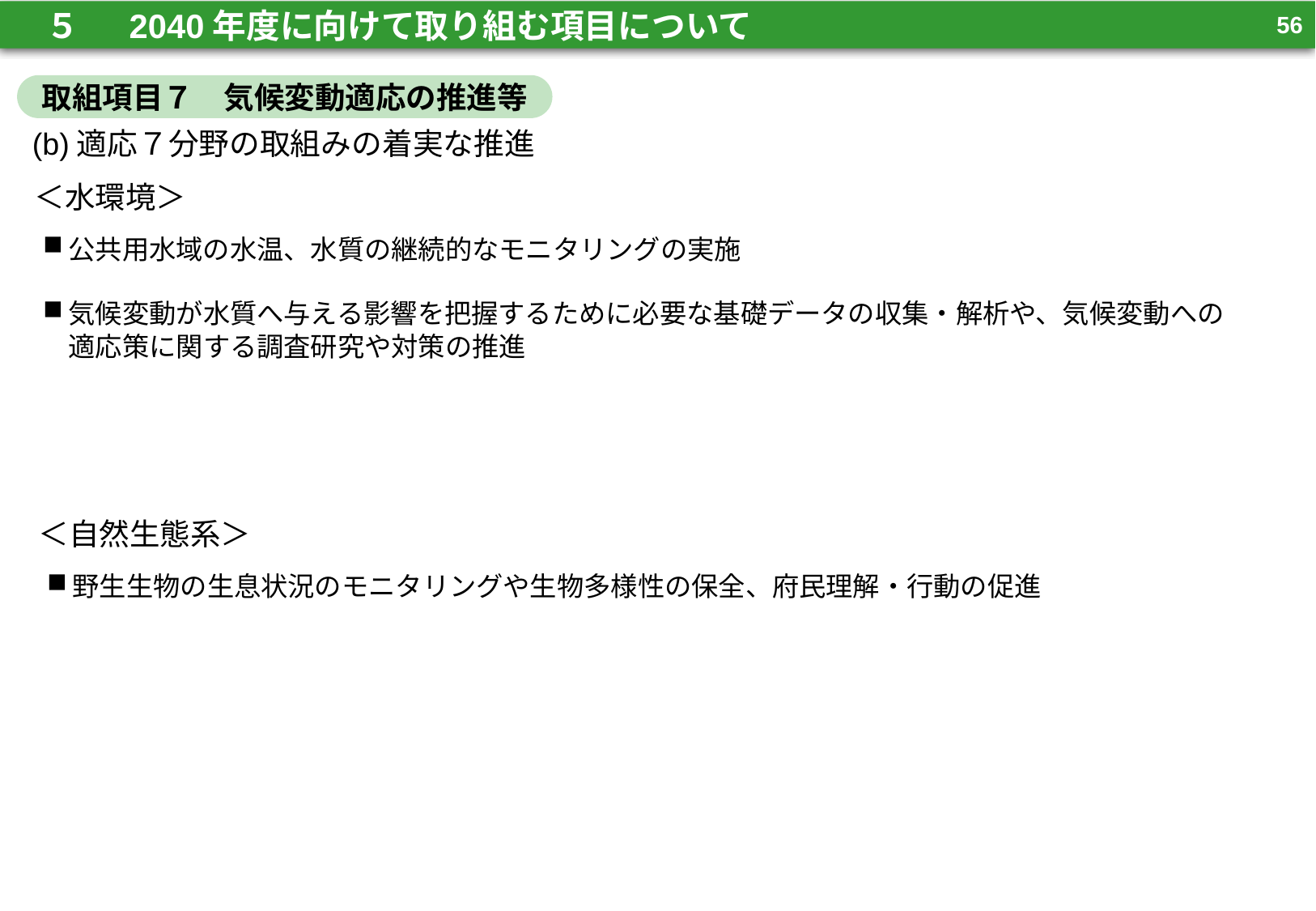

56
　５　 2040年度に向けて取り組む項目について
56
取組項目７　気候変動適応の推進等
(b)適応７分野の取組みの着実な推進
＜水環境＞
公共用水域の水温、水質の継続的なモニタリングの実施

気候変動が水質へ与える影響を把握するために必要な基礎データの収集・解析や、気候変動への適応策に関する調査研究や対策の推進
＜自然生態系＞
野生生物の生息状況のモニタリングや生物多様性の保全、府民理解・行動の促進